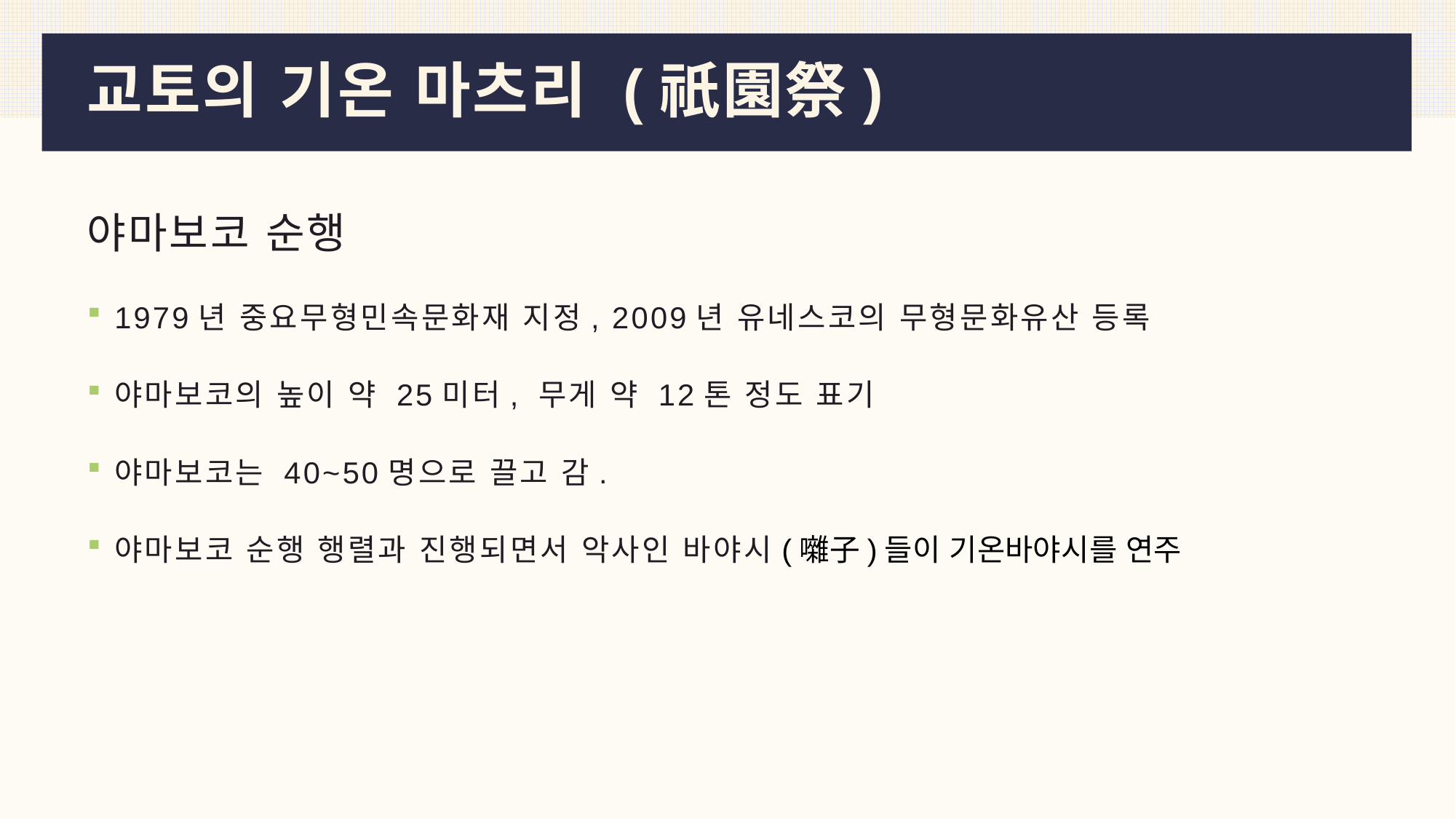

# 교토의 기온 마츠리 (祇園祭)
야마보코 순행
1979년 중요무형민속문화재 지정, 2009년 유네스코의 무형문화유산 등록
야마보코의 높이 약 25미터, 무게 약 12톤 정도 표기
야마보코는 40~50명으로 끌고 감.
야마보코 순행 행렬과 진행되면서 악사인 바야시(囃子)들이 기온바야시를 연주